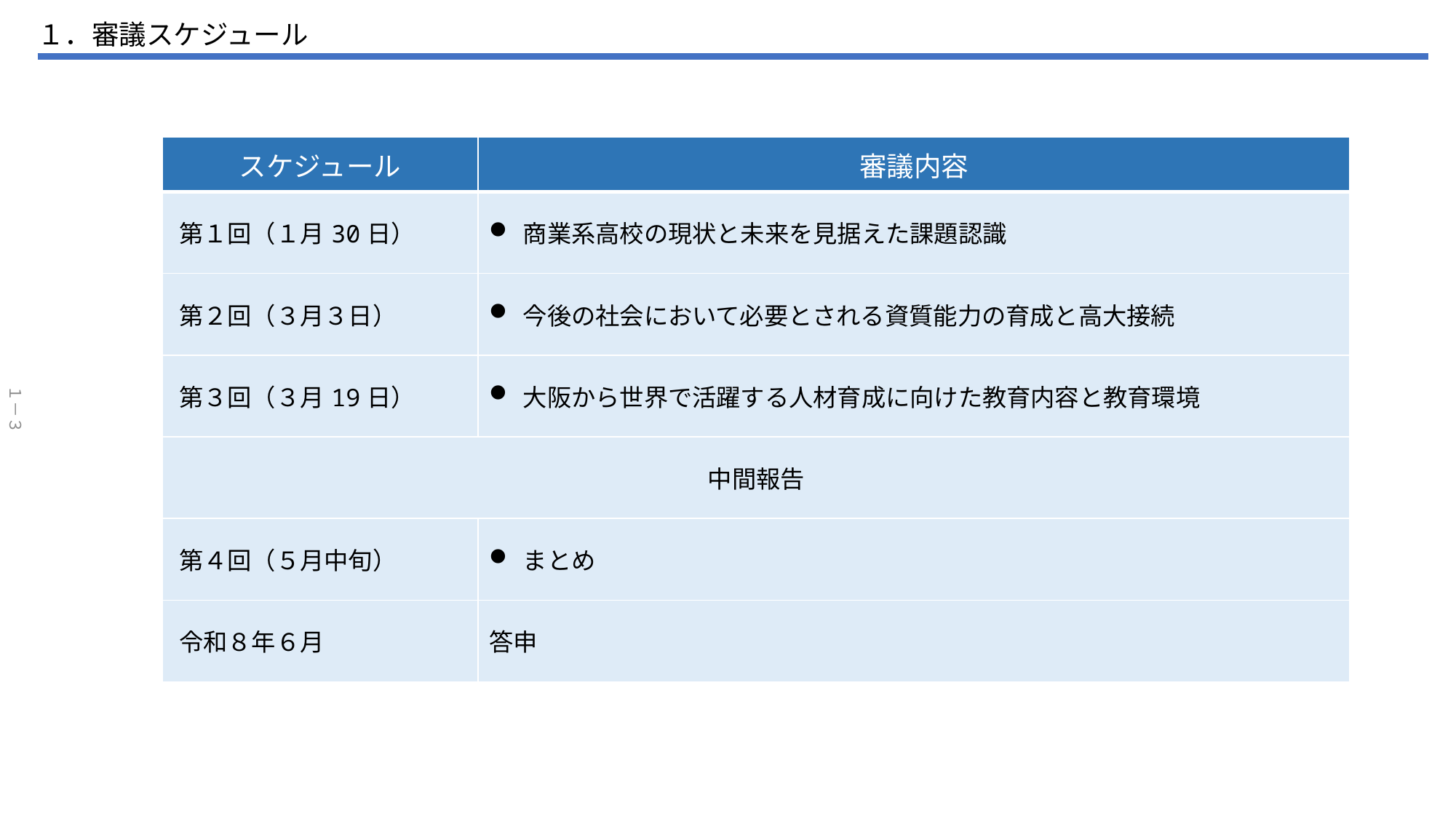

１．審議スケジュール
| スケジュール | 審議内容 |
| --- | --- |
| 第１回（１月30日） | 商業系高校の現状と未来を見据えた課題認識 |
| 第２回（３月３日） | 今後の社会において必要とされる資質能力の育成と高大接続 |
| 第３回（３月19日） | 大阪から世界で活躍する人材育成に向けた教育内容と教育環境 |
| 中間報告 |  |
| 第４回（５月中旬） | まとめ |
| 令和８年６月 | 答申 |
１－３